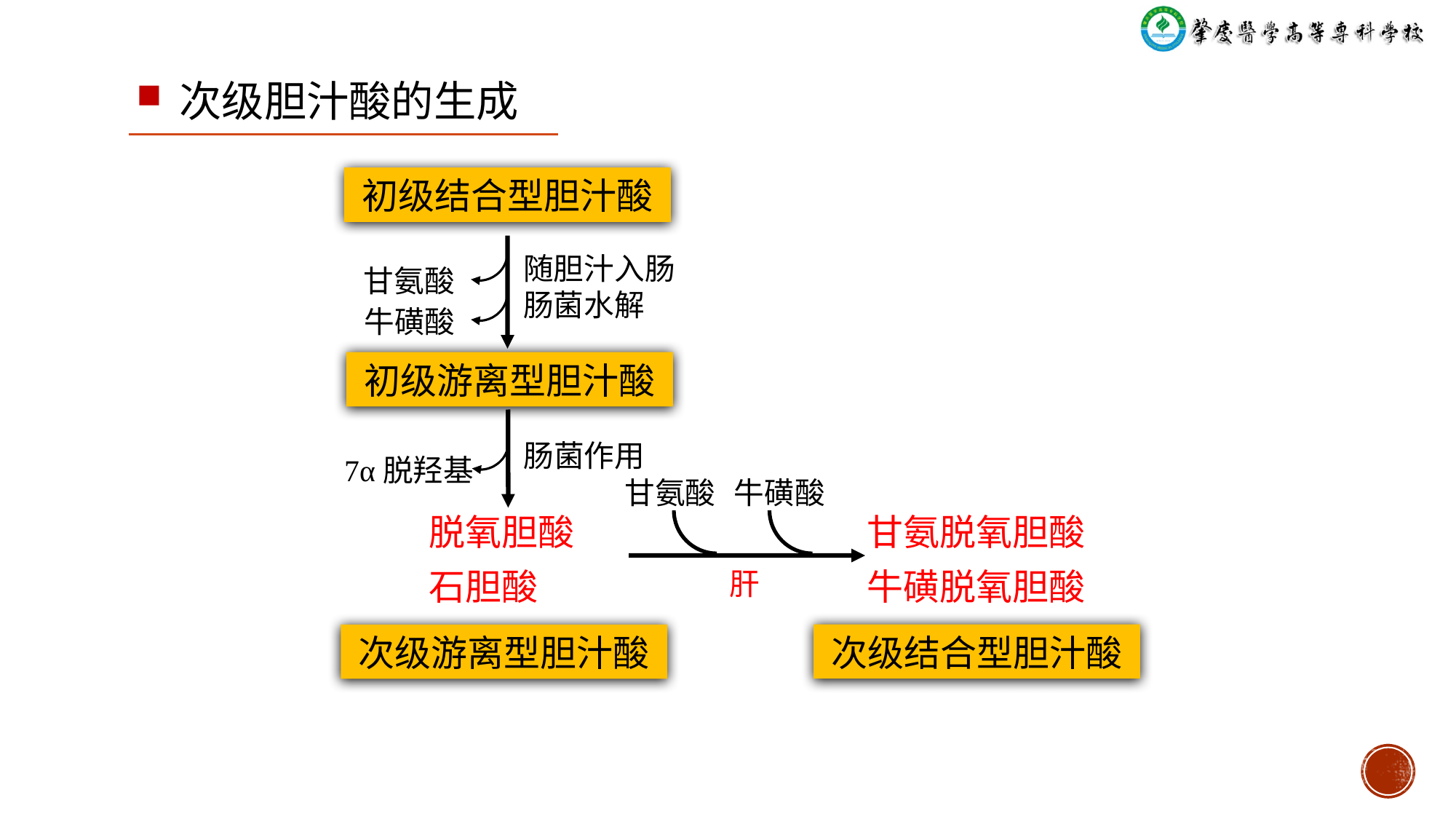

次级胆汁酸的生成
初级结合型胆汁酸

随胆汁入肠
肠菌水解

甘氨酸

牛磺酸
初级游离型胆汁酸

肠菌作用

7α脱羟基
牛磺酸
甘氨酸
脱氧胆酸
石胆酸
甘氨脱氧胆酸
牛磺脱氧胆酸

肝
次级结合型胆汁酸
次级游离型胆汁酸